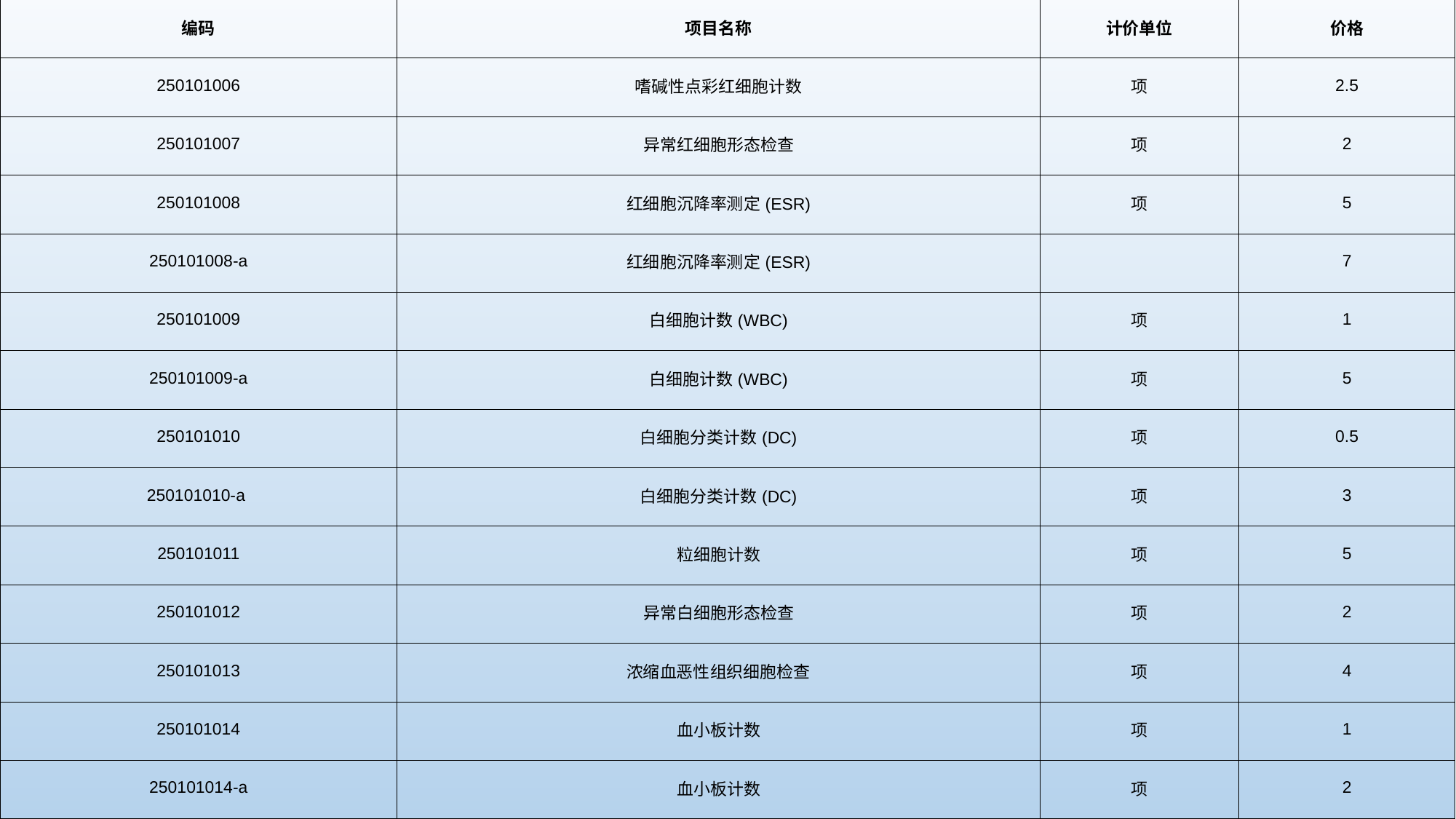

| 编码 | 项目名称 | 计价单位 | 价格 |
| --- | --- | --- | --- |
| 250101006 | 嗜碱性点彩红细胞计数 | 项 | 2.5 |
| 250101007 | 异常红细胞形态检查 | 项 | 2 |
| 250101008 | 红细胞沉降率测定(ESR) | 项 | 5 |
| 250101008-a | 红细胞沉降率测定(ESR) |  | 7 |
| 250101009 | 白细胞计数(WBC) | 项 | 1 |
| 250101009-a | 白细胞计数(WBC) | 项 | 5 |
| 250101010 | 白细胞分类计数(DC) | 项 | 0.5 |
| 250101010-a | 白细胞分类计数(DC) | 项 | 3 |
| 250101011 | 粒细胞计数 | 项 | 5 |
| 250101012 | 异常白细胞形态检查 | 项 | 2 |
| 250101013 | 浓缩血恶性组织细胞检查 | 项 | 4 |
| 250101014 | 血小板计数 | 项 | 1 |
| 250101014-a | 血小板计数 | 项 | 2 |